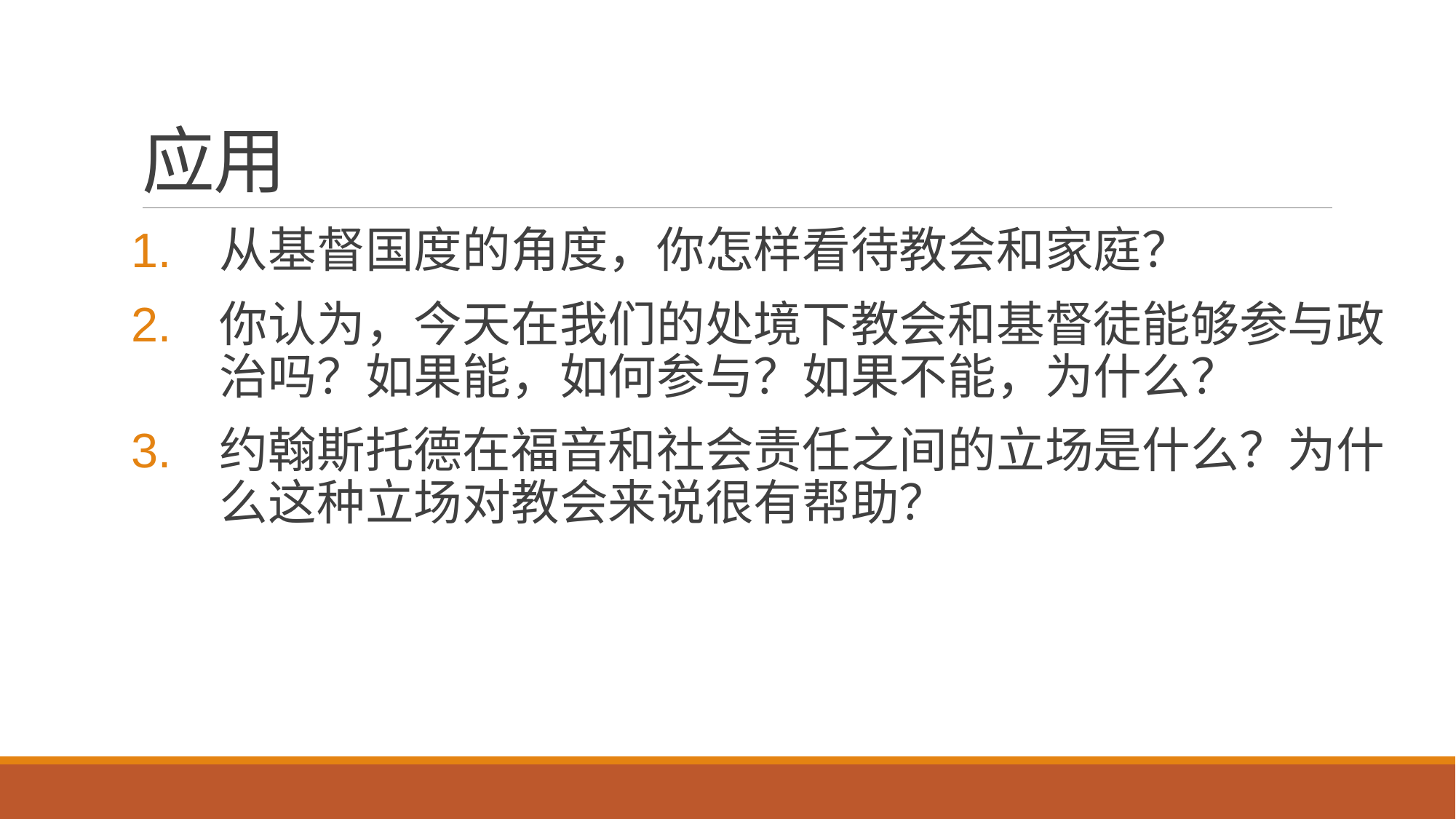

# 应用
从基督国度的角度，你怎样看待教会和家庭？
你认为，今天在我们的处境下教会和基督徒能够参与政治吗？如果能，如何参与？如果不能，为什么？
约翰斯托德在福音和社会责任之间的立场是什么？为什么这种立场对教会来说很有帮助？